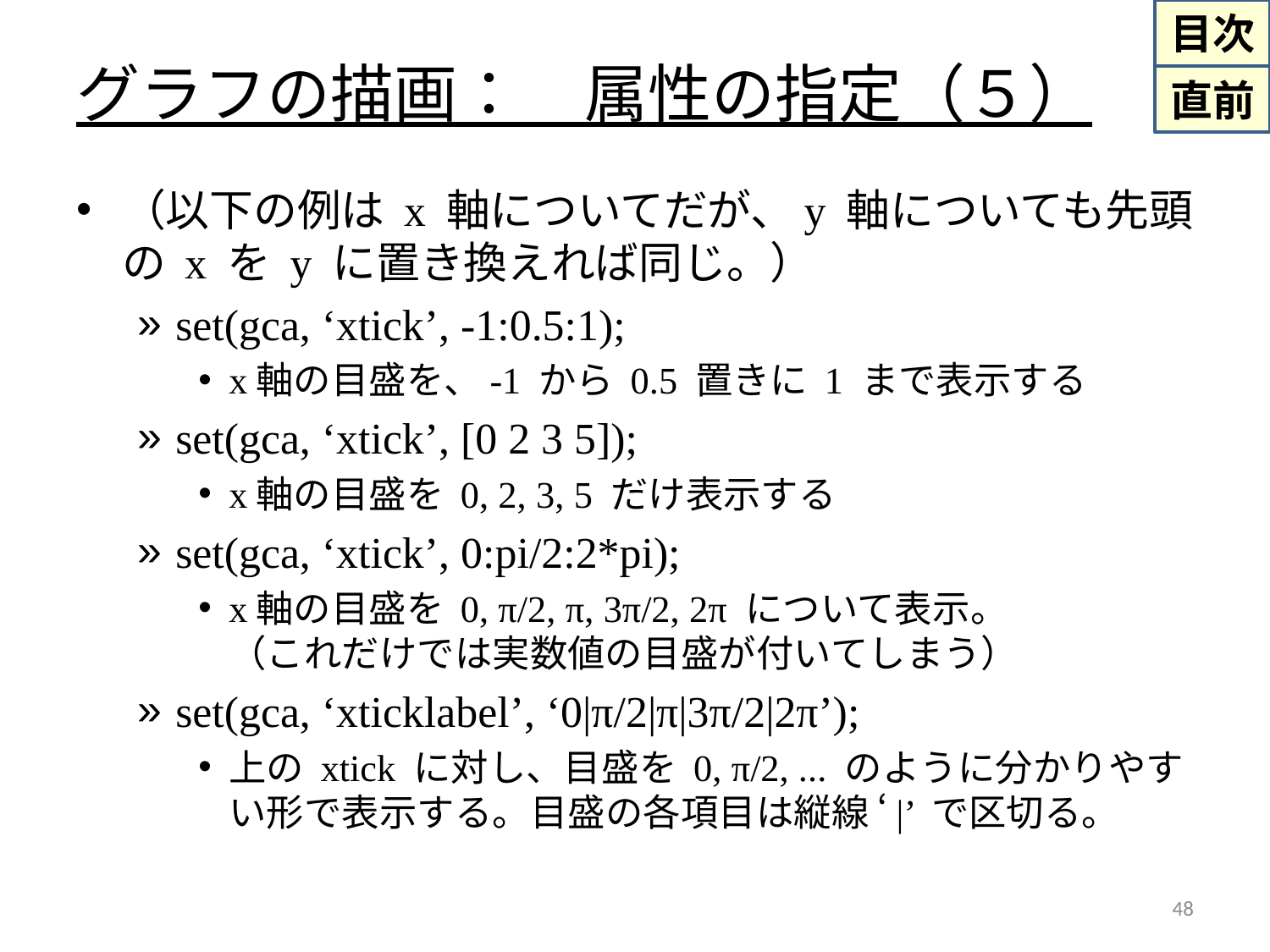

# グラフの描画：　属性の指定（５）
（以下の例は x 軸についてだが、y 軸についても先頭の x を y に置き換えれば同じ。）
set(gca, ‘xtick’, -1:0.5:1);
x軸の目盛を、-1 から 0.5 置きに 1 まで表示する
set(gca, ‘xtick’, [0 2 3 5]);
x軸の目盛を 0, 2, 3, 5 だけ表示する
set(gca, ‘xtick’, 0:pi/2:2*pi);
x軸の目盛を 0, π/2, π, 3π/2, 2π について表示。
（これだけでは実数値の目盛が付いてしまう）
set(gca, ‘xticklabel’, ‘0|π/2|π|3π/2|2π’);
上の xtick に対し、目盛を 0, π/2, ... のように分かりやすい形で表示する。目盛の各項目は縦線 ‘|’ で区切る。

48